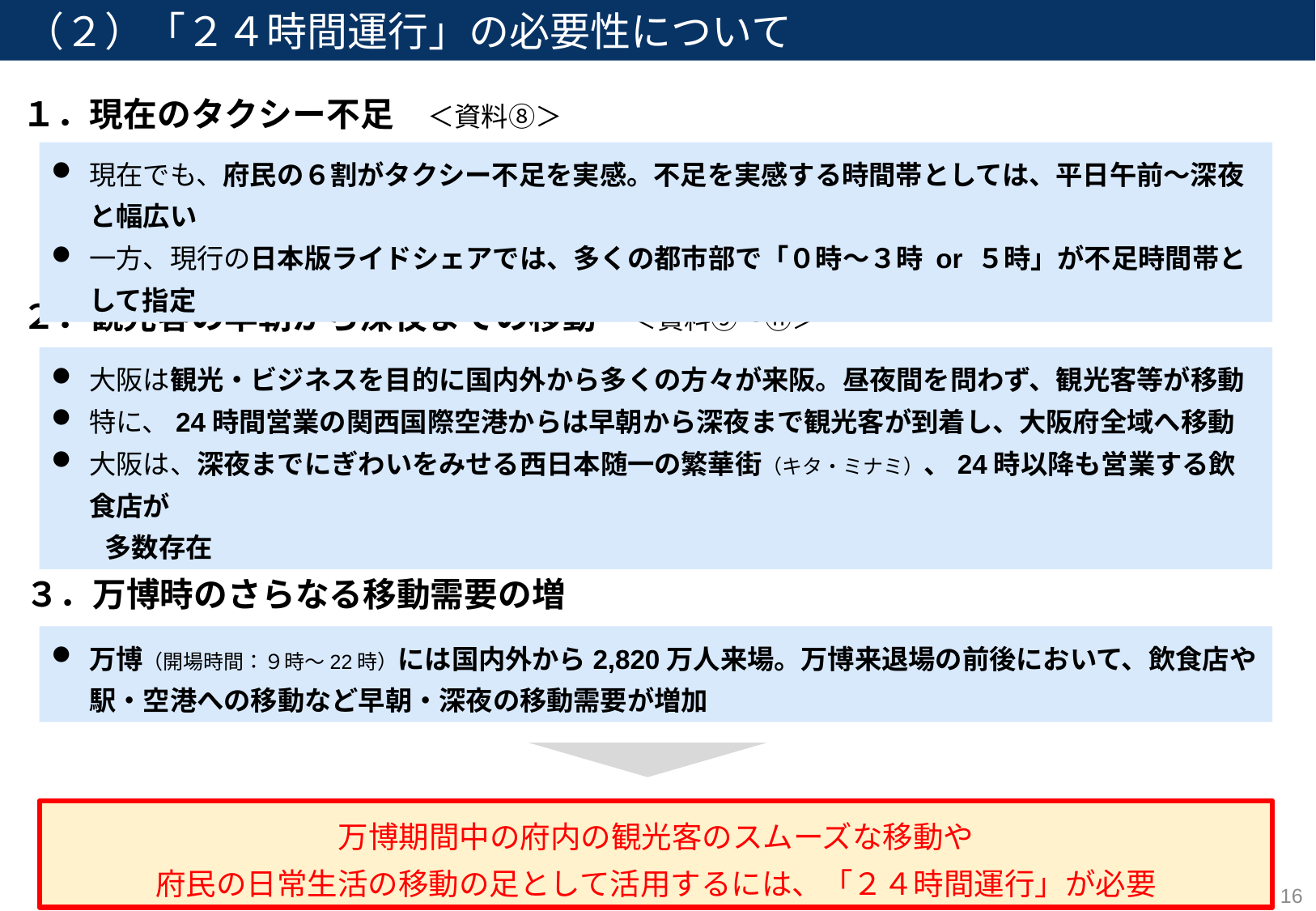

（２）「２４時間運行」の必要性について
１．現在のタクシー不足　＜資料⑧＞
現在でも、府民の６割がタクシー不足を実感。不足を実感する時間帯としては、平日午前～深夜と幅広い
一方、現行の日本版ライドシェアでは、多くの都市部で「０時～３時 or ５時」が不足時間帯として指定
２．観光客の早朝から深夜までの移動　＜資料⑨～⑪＞
大阪は観光・ビジネスを目的に国内外から多くの方々が来阪。昼夜間を問わず、観光客等が移動
特に、24時間営業の関西国際空港からは早朝から深夜まで観光客が到着し、大阪府全域へ移動
大阪は、深夜までにぎわいをみせる西日本随一の繁華街（キタ・ミナミ）、24時以降も営業する飲食店が
　　多数存在
３．万博時のさらなる移動需要の増
万博（開場時間：９時～22時）には国内外から2,820万人来場。万博来退場の前後において、飲食店や駅・空港への移動など早朝・深夜の移動需要が増加

万博期間中の府内の観光客のスムーズな移動や
府民の日常生活の移動の足として活用するには、「２４時間運行」が必要
16